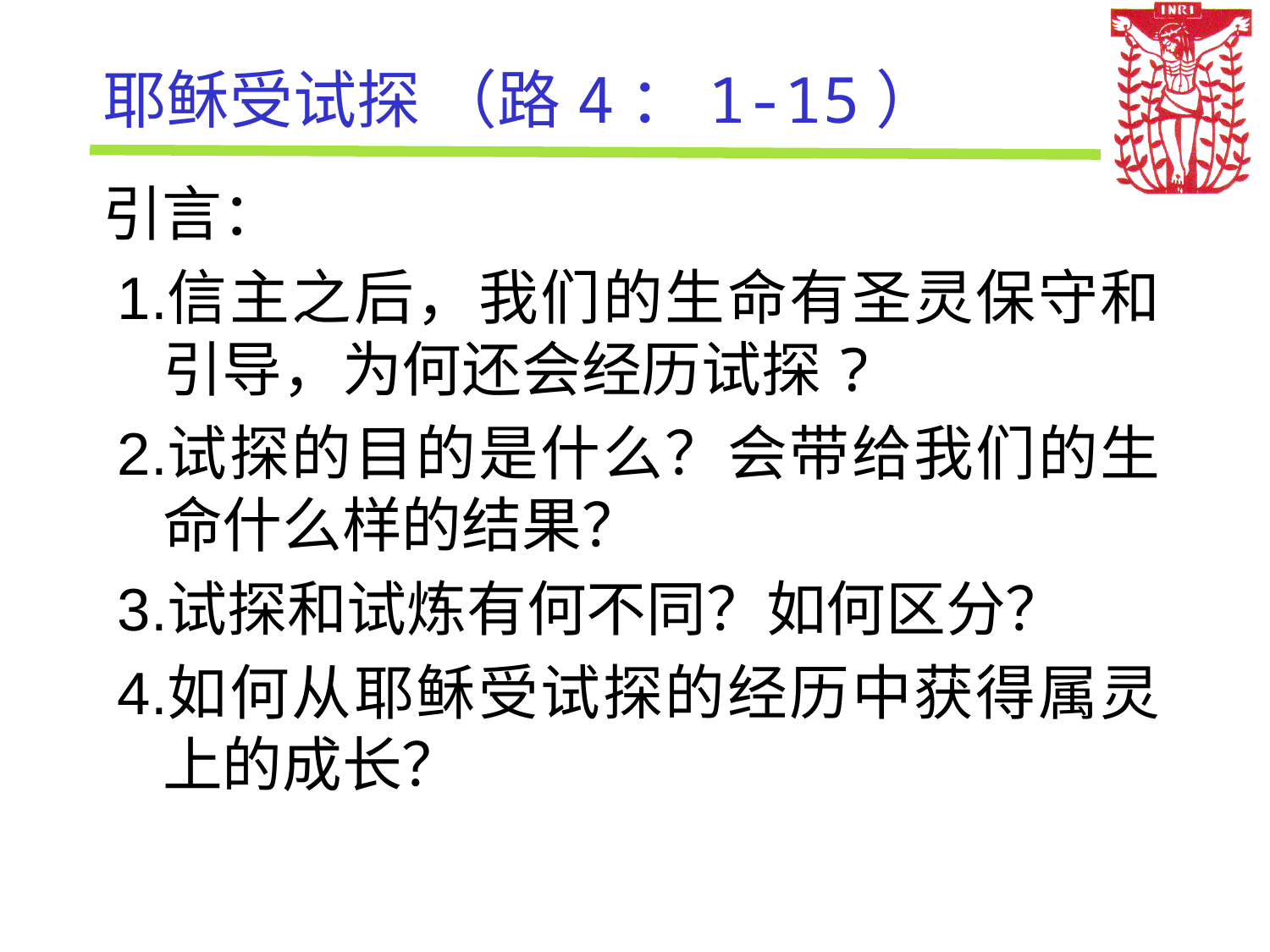

# 耶稣受试探 （路4：1-15）
引言：
信主之后，我们的生命有圣灵保守和引导，为何还会经历试探?
试探的目的是什么？会带给我们的生命什么样的结果？
试探和试炼有何不同？如何区分？
如何从耶稣受试探的经历中获得属灵上的成长？